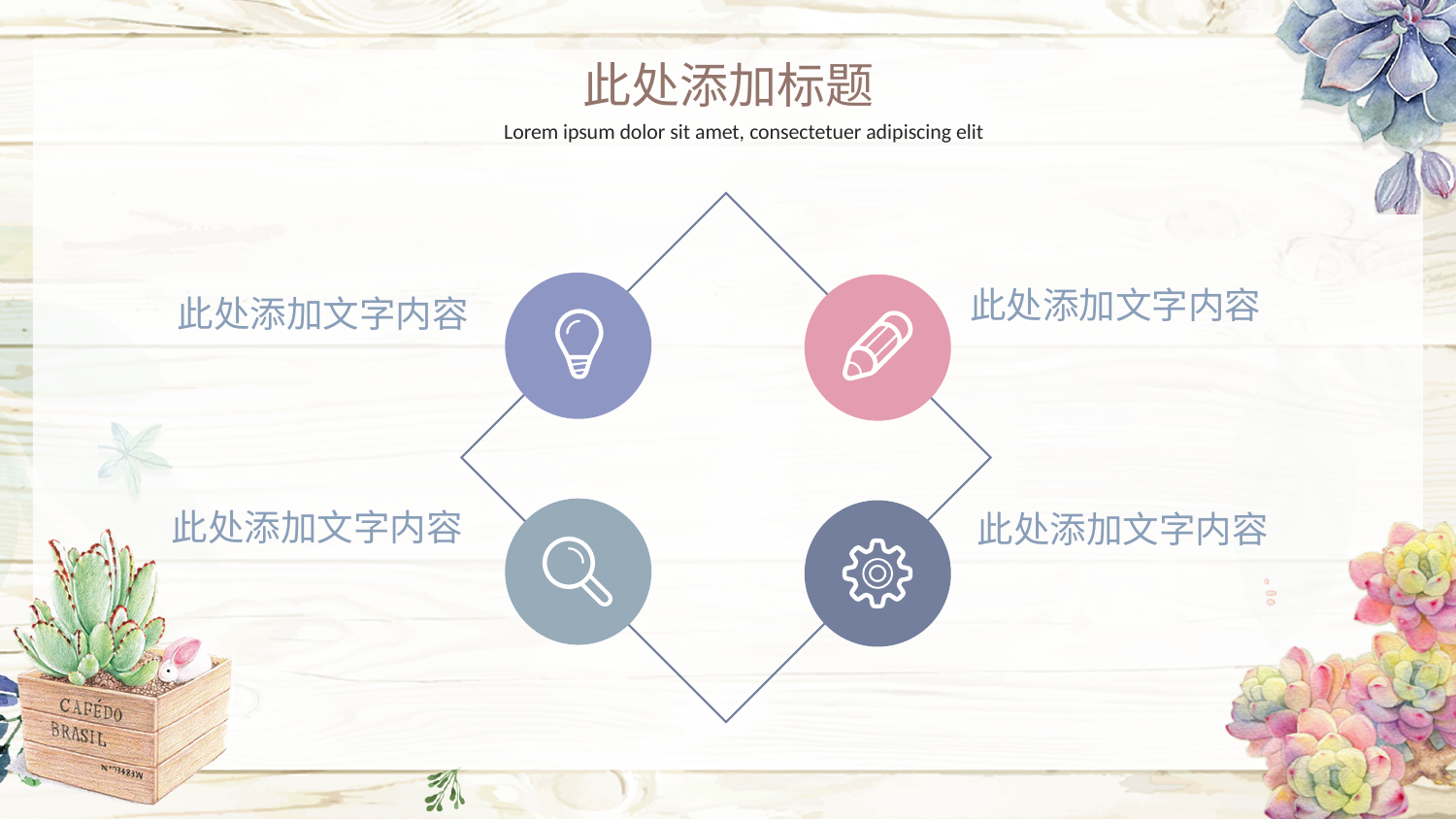

此处添加标题
Lorem ipsum dolor sit amet, consectetuer adipiscing elit

此处添加文字内容
此处添加文字内容

此处添加文字内容

此处添加文字内容